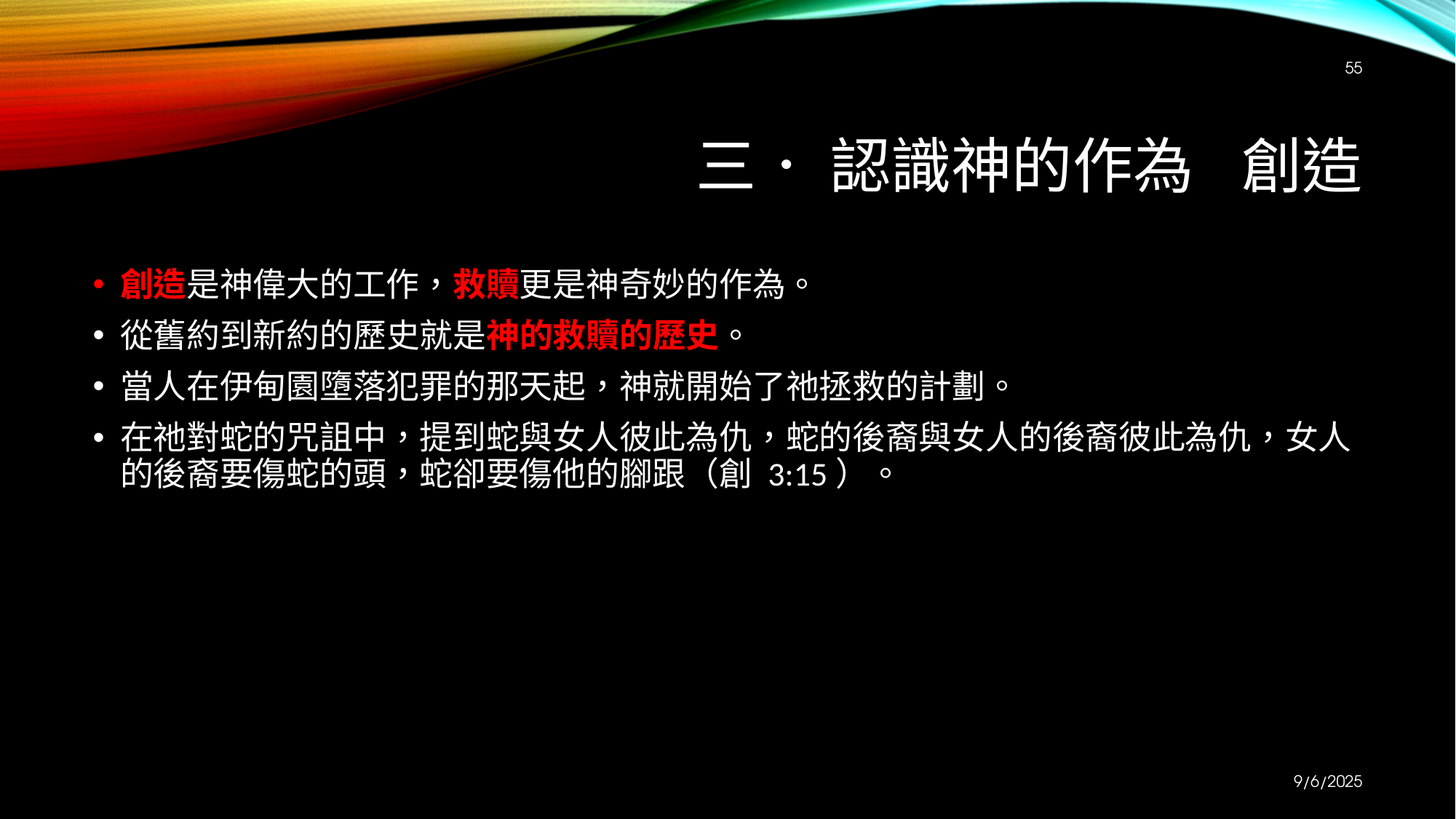

55
# 三． 認識神的作為	創造
創造是神偉大的工作，救贖更是神奇妙的作為。
從舊約到新約的歷史就是神的救贖的歷史。
當人在伊甸園墮落犯罪的那天起，神就開始了祂拯救的計劃。
在祂對蛇的咒詛中，提到蛇與女人彼此為仇，蛇的後裔與女人的後裔彼此為仇，女人的後裔要傷蛇的頭，蛇卻要傷他的腳跟（創 3:15）。

9/6/2025